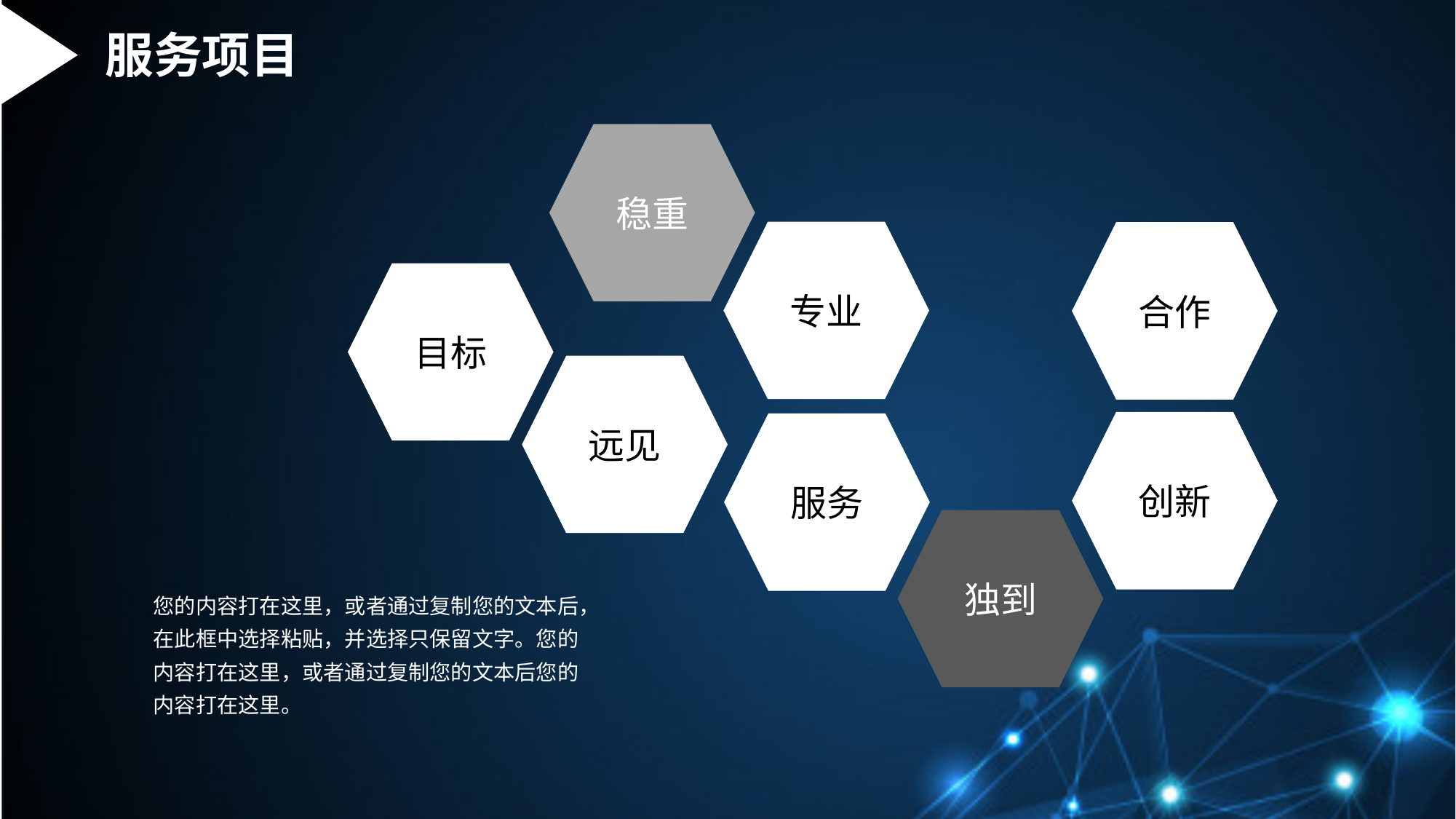

服务项目
稳重
专业
合作
目标
远见
创新
服务
独到
您的内容打在这里，或者通过复制您的文本后，在此框中选择粘贴，并选择只保留文字。您的内容打在这里，或者通过复制您的文本后您的内容打在这里。